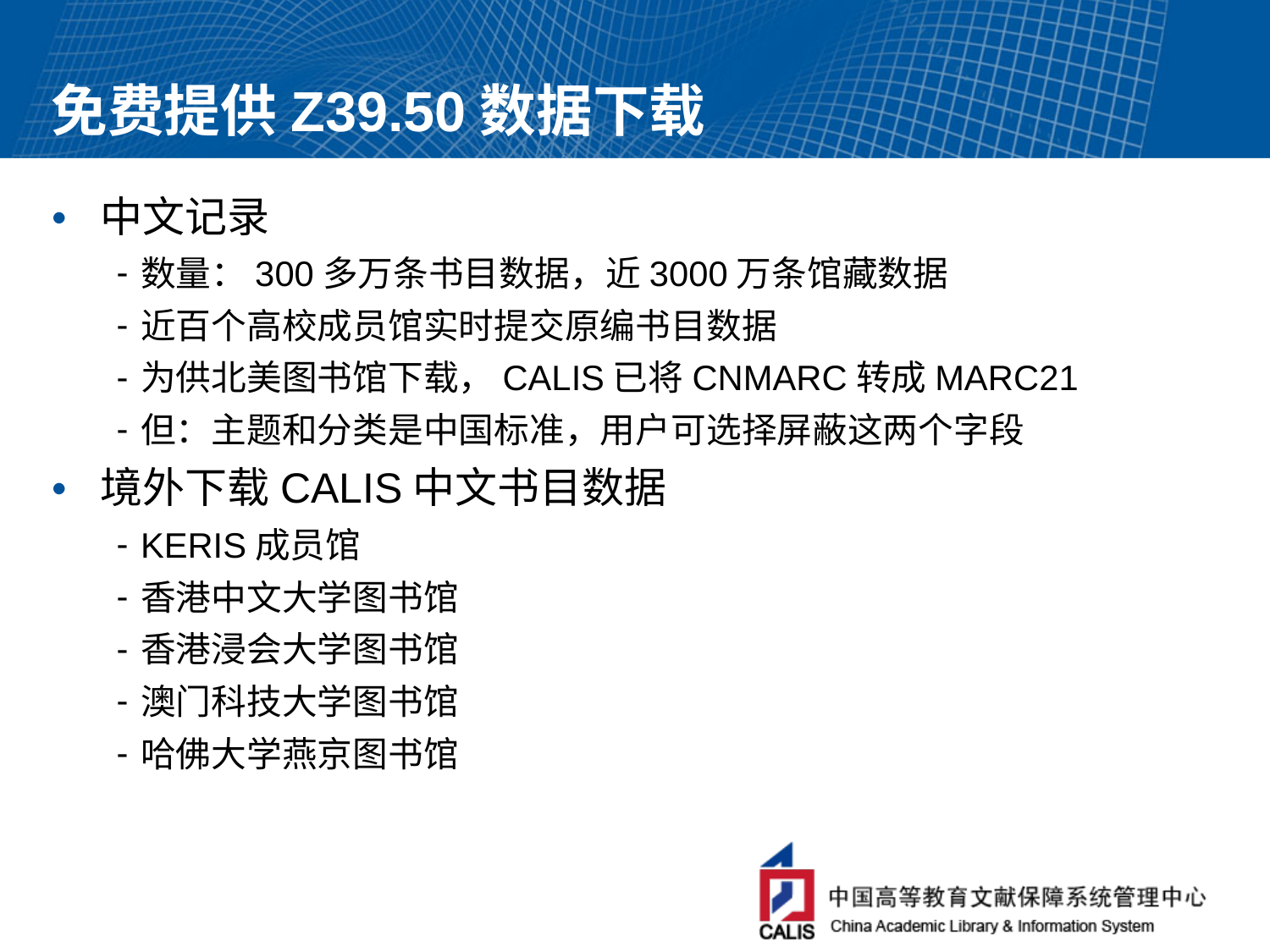

# 免费提供Z39.50数据下载
中文记录
数量：300多万条书目数据，近3000万条馆藏数据
近百个高校成员馆实时提交原编书目数据
为供北美图书馆下载，CALIS已将CNMARC转成MARC21
但：主题和分类是中国标准，用户可选择屏蔽这两个字段
境外下载CALIS中文书目数据
KERIS成员馆
香港中文大学图书馆
香港浸会大学图书馆
澳门科技大学图书馆
哈佛大学燕京图书馆